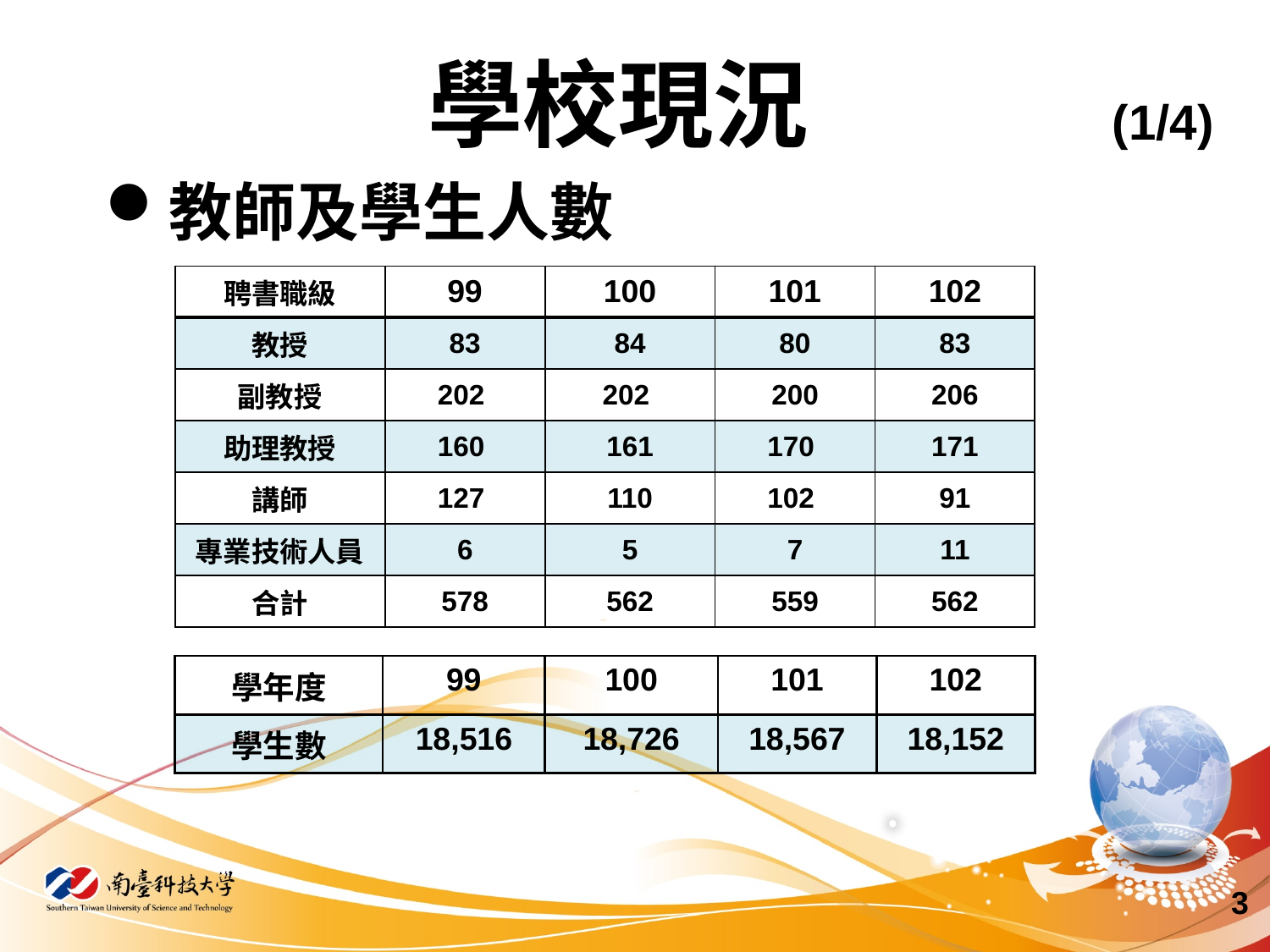

# 學校現況             (1/4)
教師及學生人數
| 聘書職級 | 99 | 100 | 101 | 102 |
| --- | --- | --- | --- | --- |
| 教授 | 83 | 84 | 80 | 83 |
| 副教授 | 202 | 202 | 200 | 206 |
| 助理教授 | 160 | 161 | 170 | 171 |
| 講師 | 127 | 110 | 102 | 91 |
| 專業技術人員 | 6 | 5 | 7 | 11 |
| 合計 | 578 | 562 | 559 | 562 |
| 學年度 | 99 | 100 | 101 | 102 |
| --- | --- | --- | --- | --- |
| 學生數 | 18,516 | 18,726 | 18,567 | 18,152 |
3